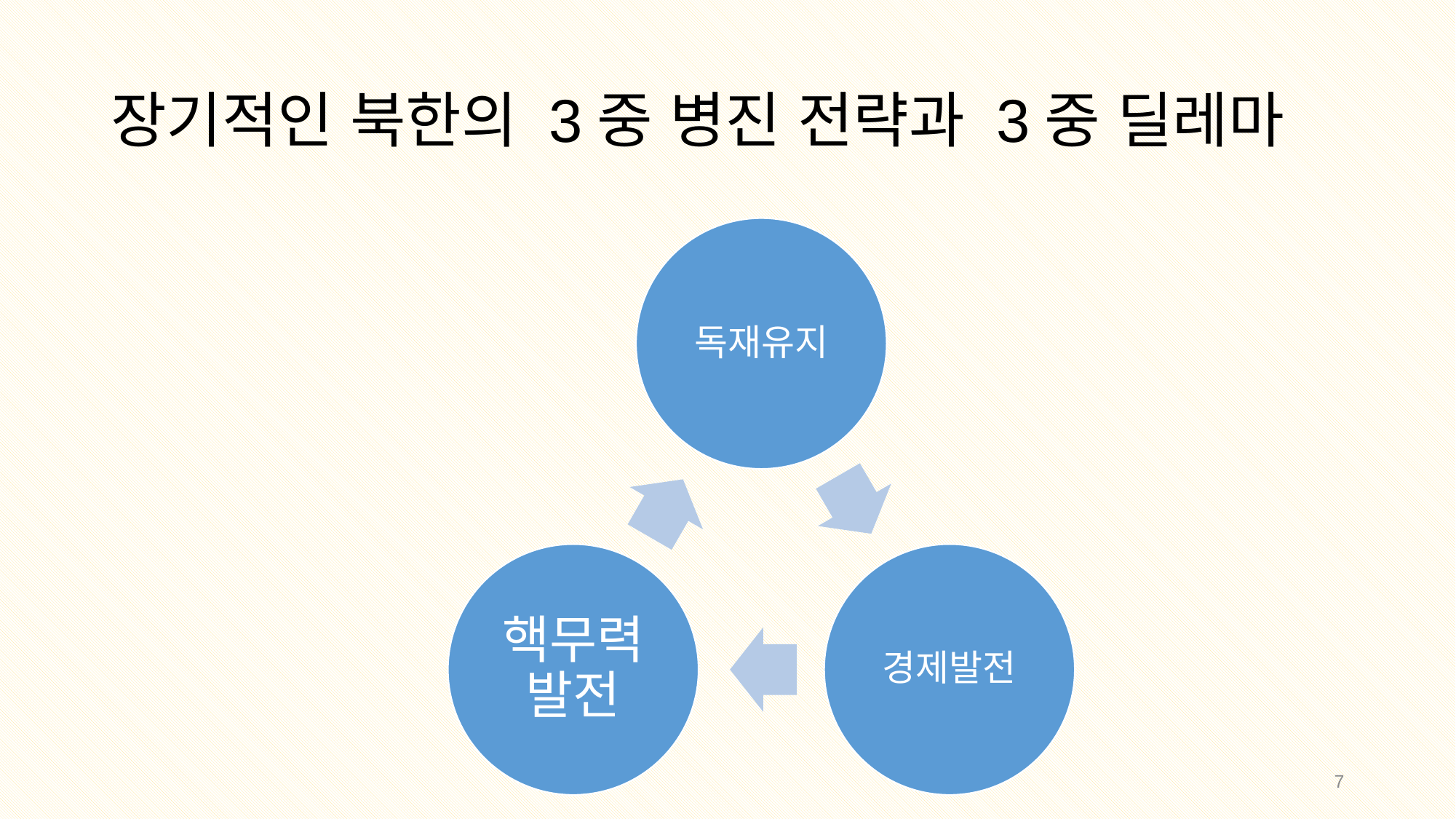

# 장기적인 북한의 3중 병진 전략과 3중 딜레마
독재유지

경제발전

핵무력발전

7